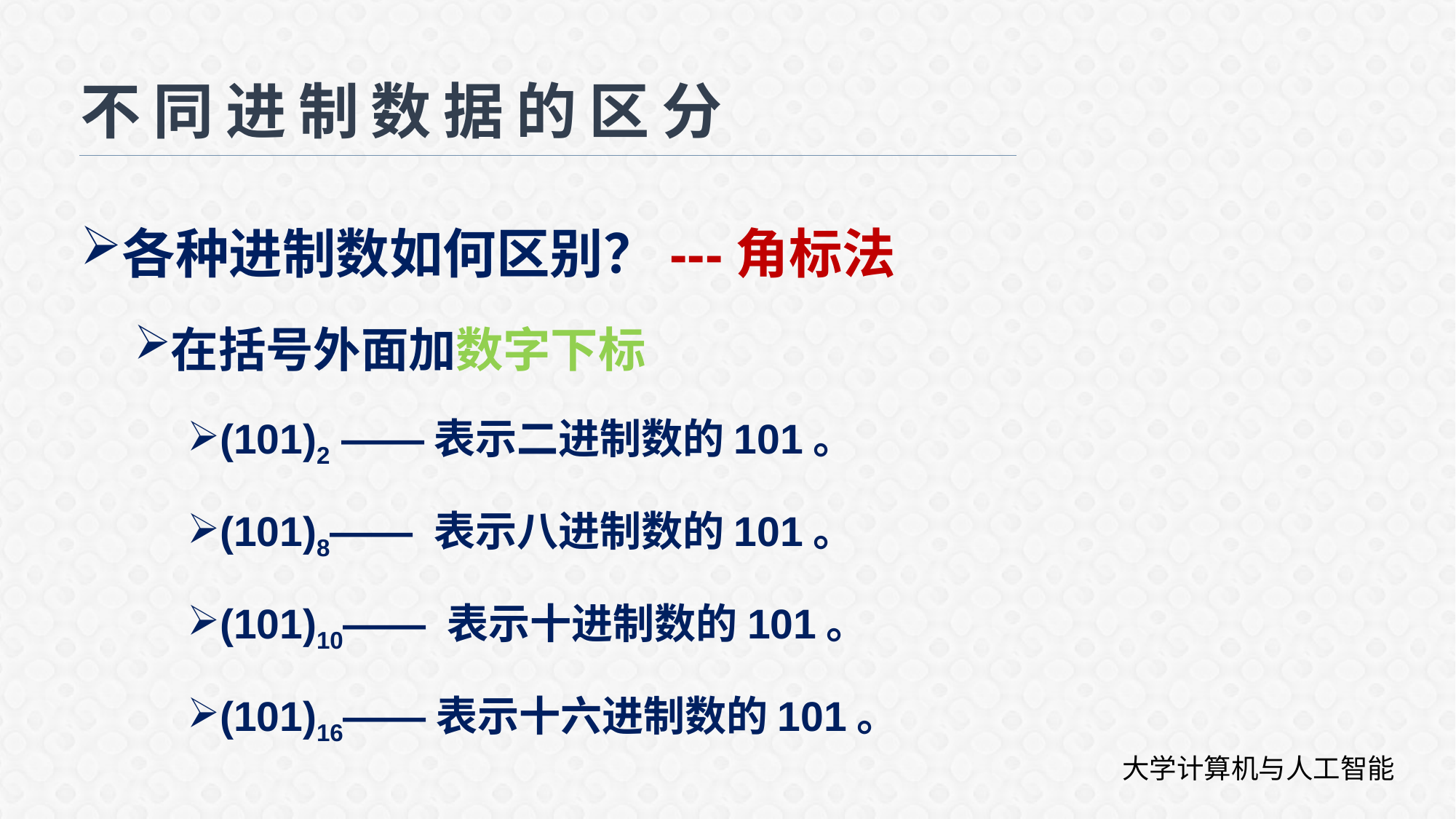

# 不同进制数据的区分
各种进制数如何区别？---角标法
在括号外面加数字下标
(101)2 ——表示二进制数的101。
(101)8—— 表示八进制数的101。
(101)10—— 表示十进制数的101。
(101)16——表示十六进制数的101。